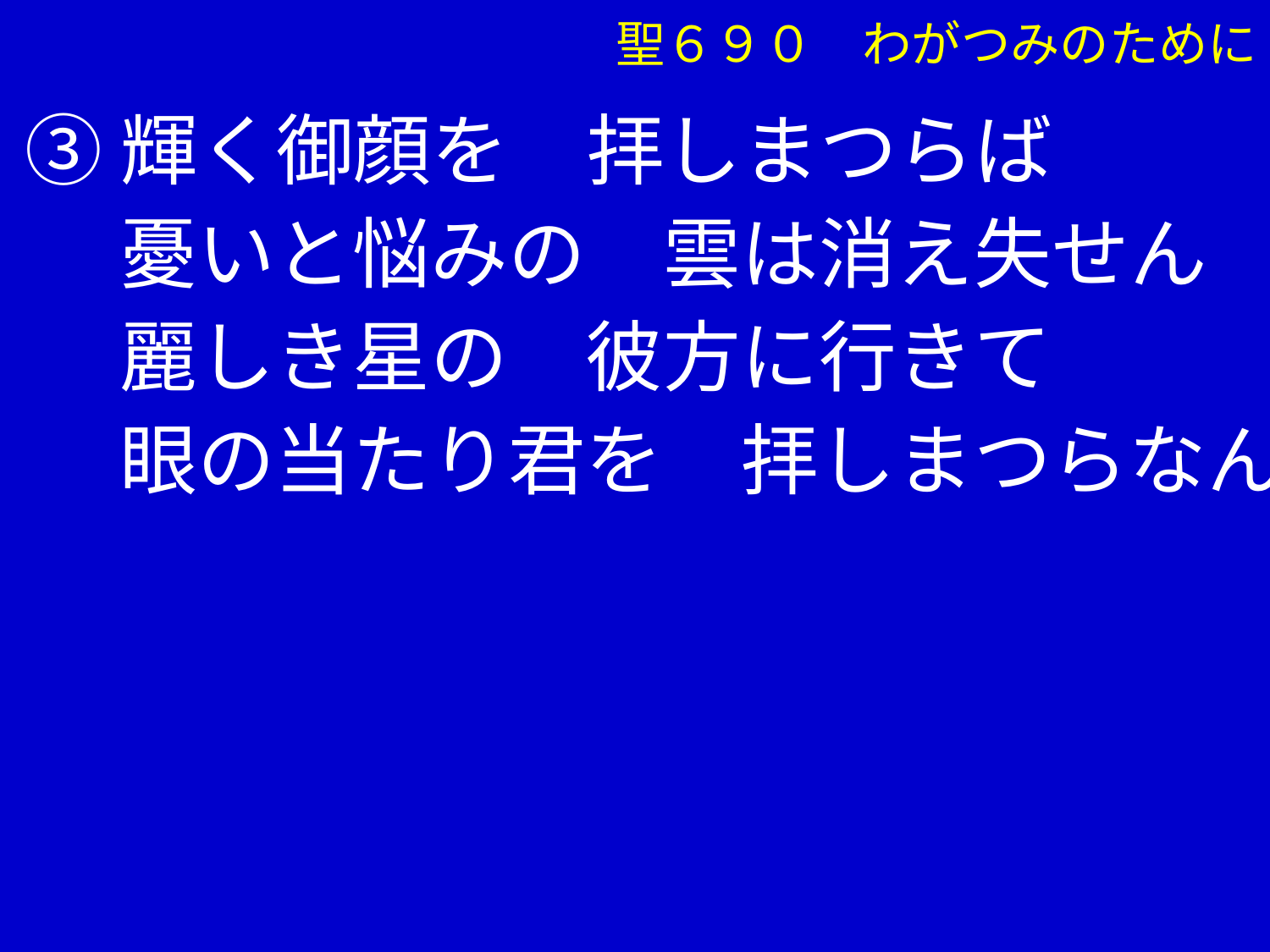

③輝く御顔を　拝しまつらば
　 憂いと悩みの　雲は消え失せん
　 麗しき星の　彼方に行きて
　 眼の当たり君を　拝しまつらなん
聖６９０　わがつみのために